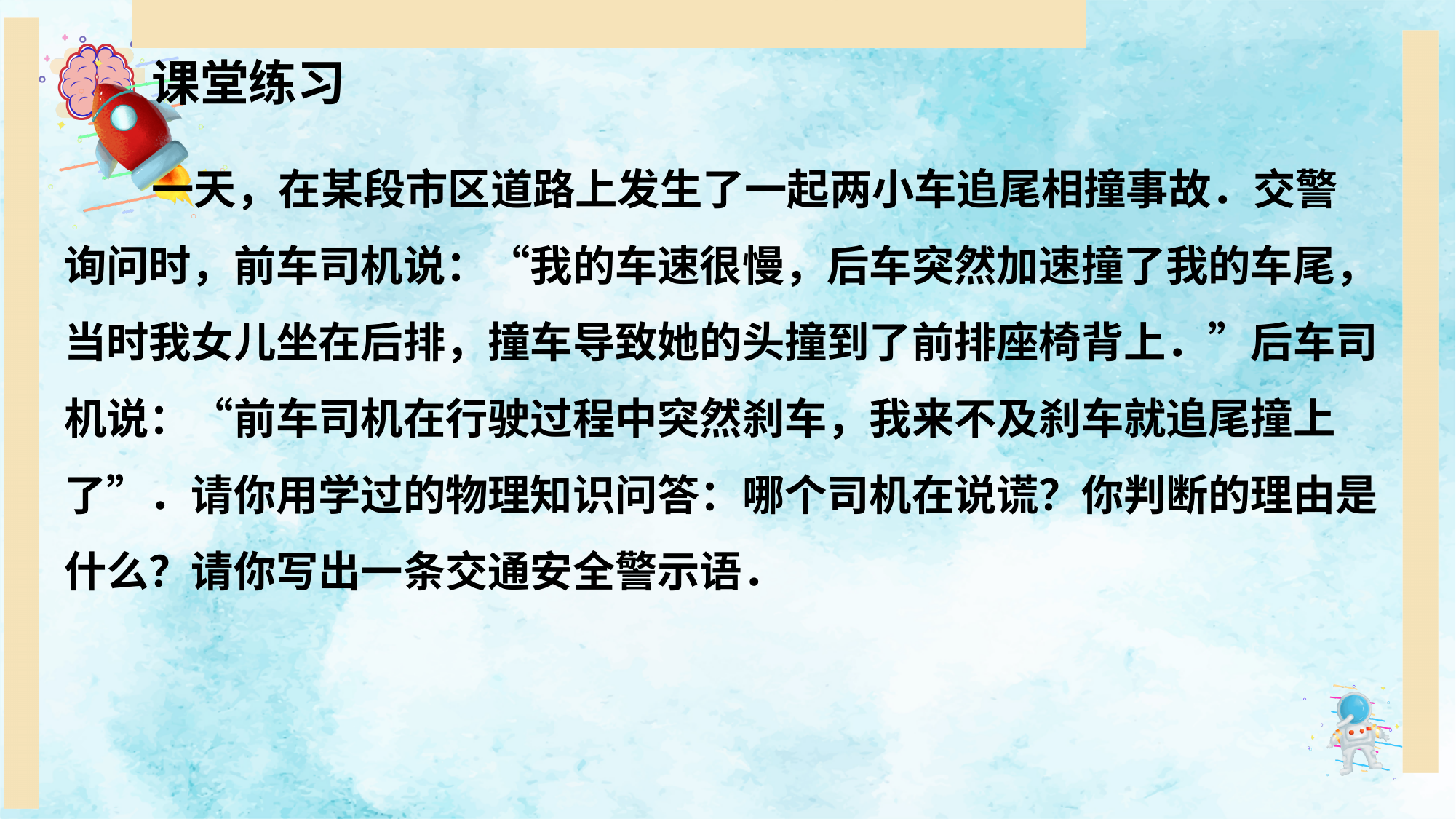

课堂练习
        一天，在某段市区道路上发生了一起两小车追尾相撞事故．交警询问时，前车司机说：“我的车速很慢，后车突然加速撞了我的车尾，当时我女儿坐在后排，撞车导致她的头撞到了前排座椅背上．”后车司机说：“前车司机在行驶过程中突然刹车，我来不及刹车就追尾撞上了”．请你用学过的物理知识问答：哪个司机在说谎？你判断的理由是什么？请你写出一条交通安全警示语．